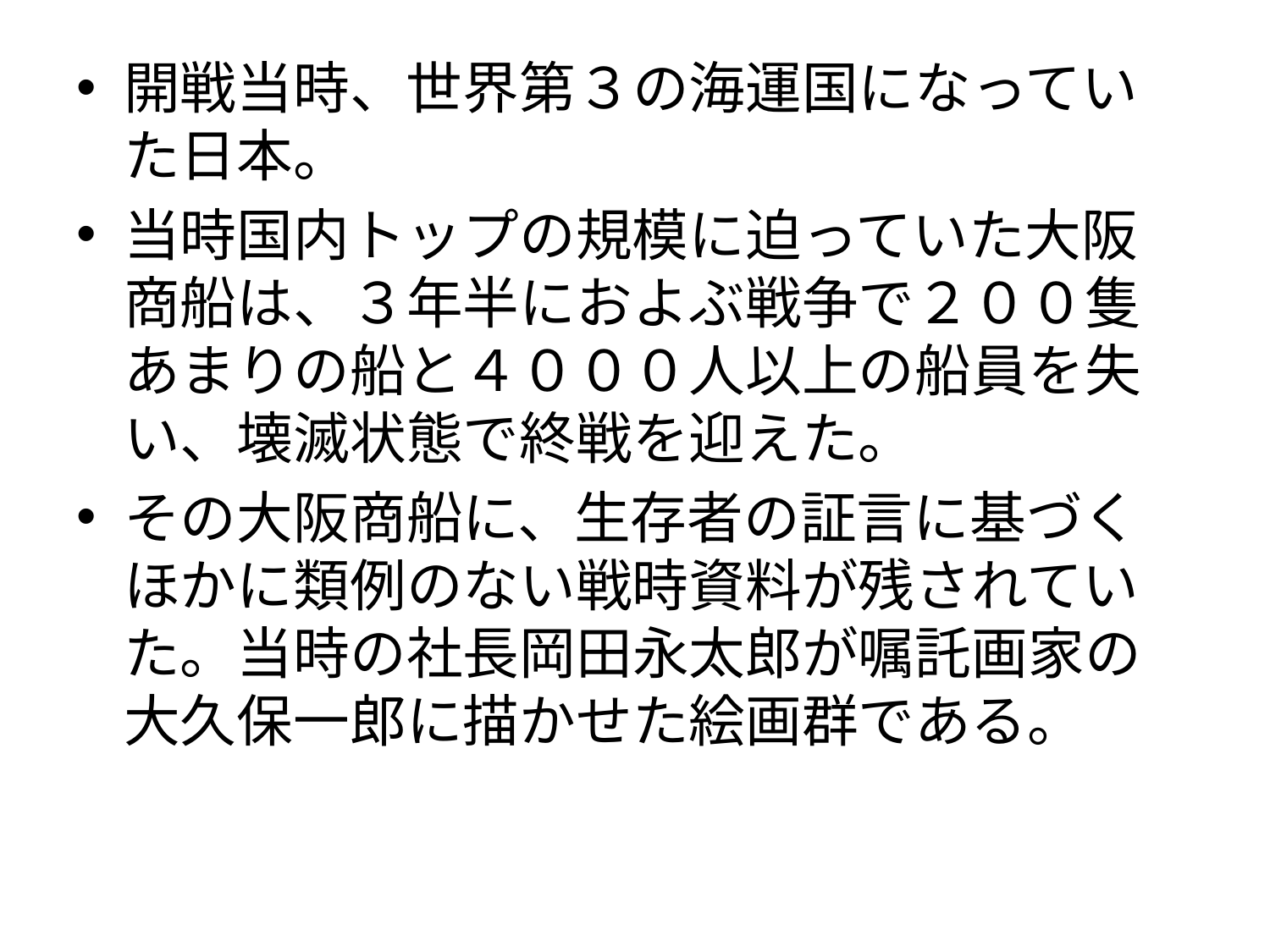

開戦当時、世界第３の海運国になっていた日本。
当時国内トップの規模に迫っていた大阪商船は、３年半におよぶ戦争で２００隻あまりの船と４０００人以上の船員を失い、壊滅状態で終戦を迎えた。
その大阪商船に、生存者の証言に基づくほかに類例のない戦時資料が残されていた。当時の社長岡田永太郎が嘱託画家の大久保一郎に描かせた絵画群である。